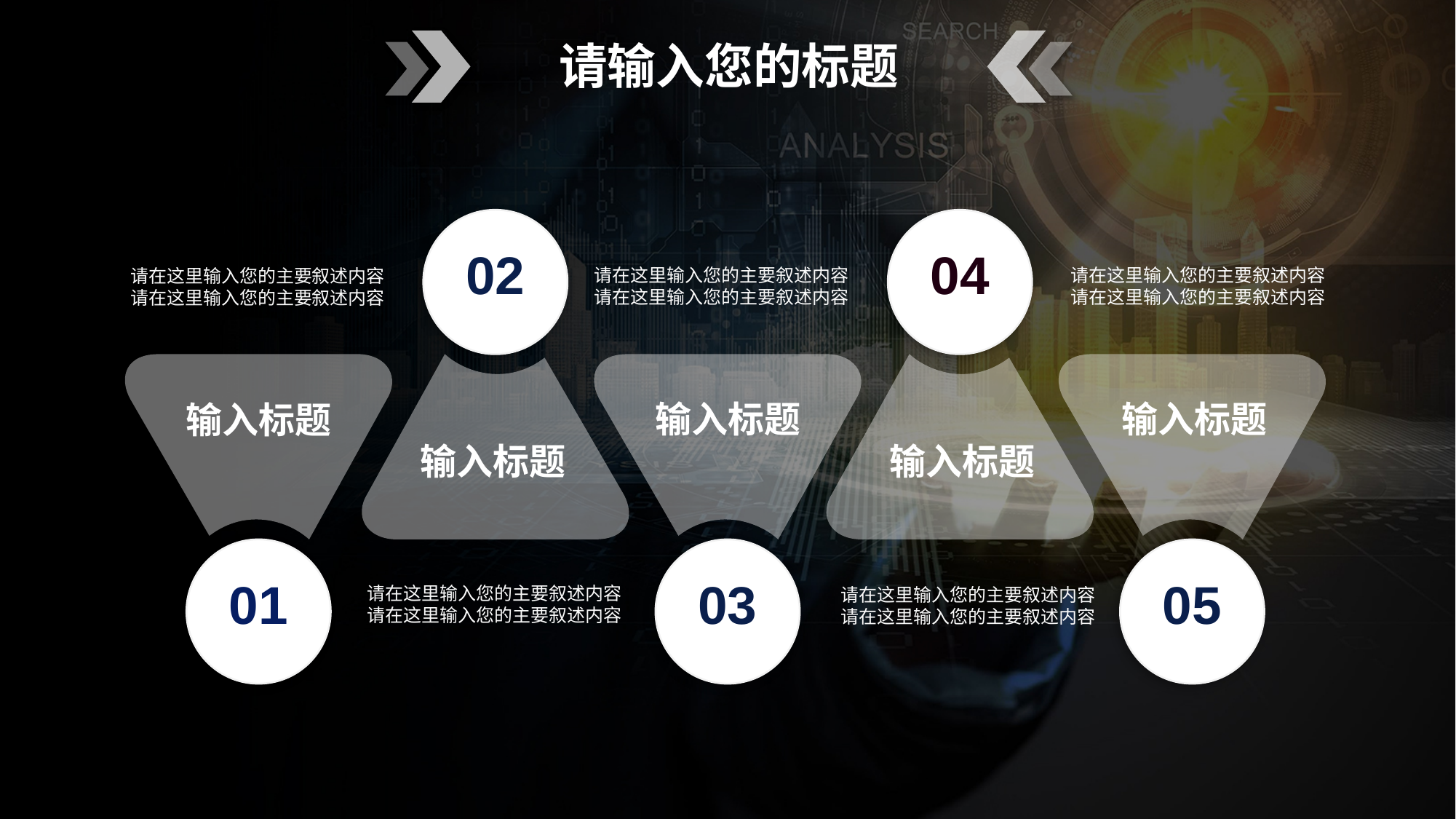

请输入您的标题

02

04
请在这里输入您的主要叙述内容
请在这里输入您的主要叙述内容

请在这里输入您的主要叙述内容
请在这里输入您的主要叙述内容

请在这里输入您的主要叙述内容
请在这里输入您的主要叙述内容

输入标题

输入标题

输入标题

输入标题

输入标题

01

03

05
请在这里输入您的主要叙述内容
请在这里输入您的主要叙述内容

请在这里输入您的主要叙述内容
请在这里输入您的主要叙述内容